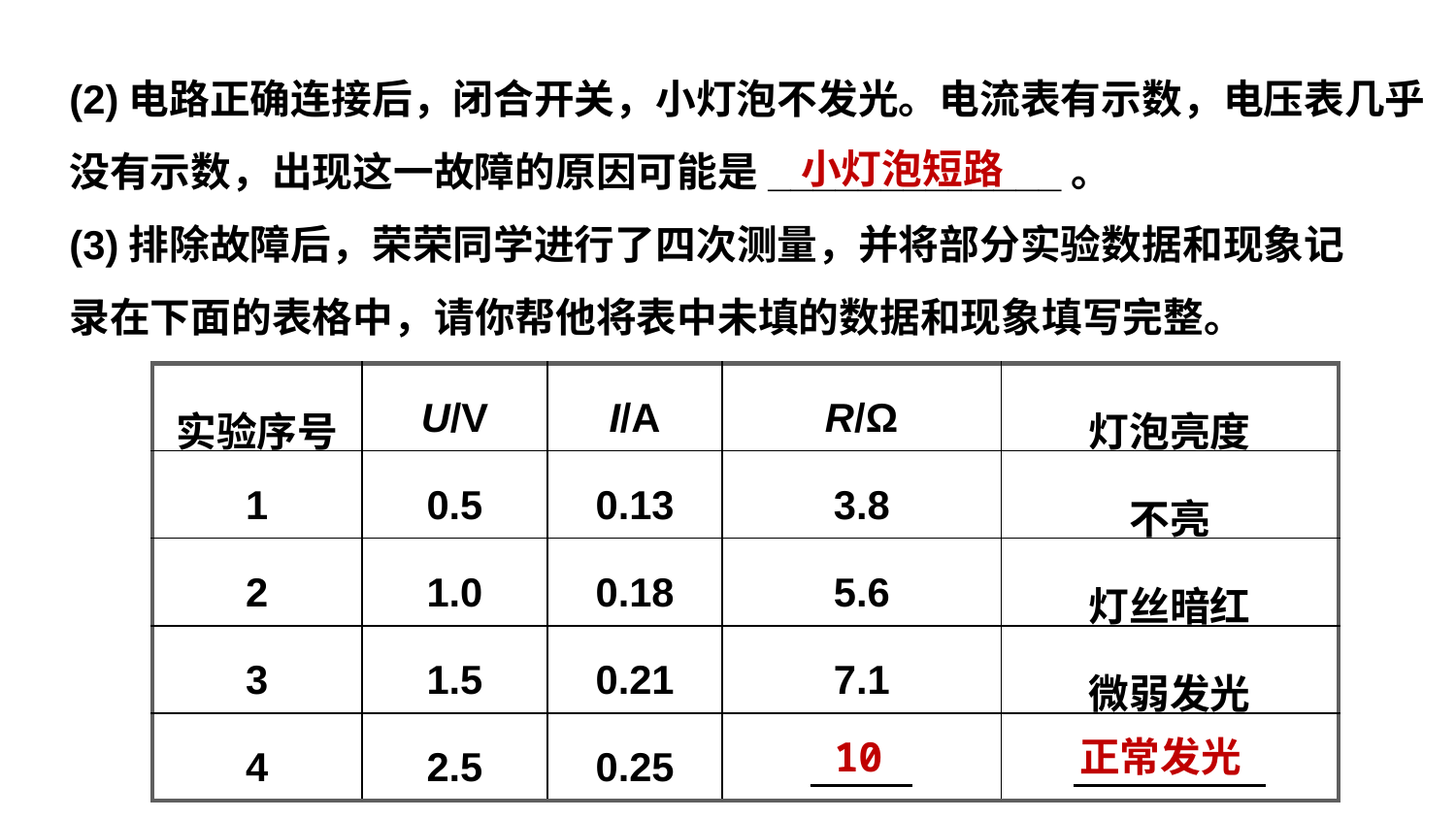

(2)电路正确连接后，闭合开关，小灯泡不发光。电流表有示数，电压表几乎没有示数，出现这一故障的原因可能是_____________。
(3)排除故障后，荣荣同学进行了四次测量，并将部分实验数据和现象记
录在下面的表格中，请你帮他将表中未填的数据和现象填写完整。
小灯泡短路
| 实验序号 | U/V | I/A | R/Ω | 灯泡亮度 |
| --- | --- | --- | --- | --- |
| 1 | 0.5 | 0.13 | 3.8 | 不亮 |
| 2 | 1.0 | 0.18 | 5.6 | 灯丝暗红 |
| 3 | 1.5 | 0.21 | 7.1 | 微弱发光 |
| 4 | 2.5 | 0.25 | \_\_\_\_ | \_\_\_\_\_\_\_\_ |
10
正常发光